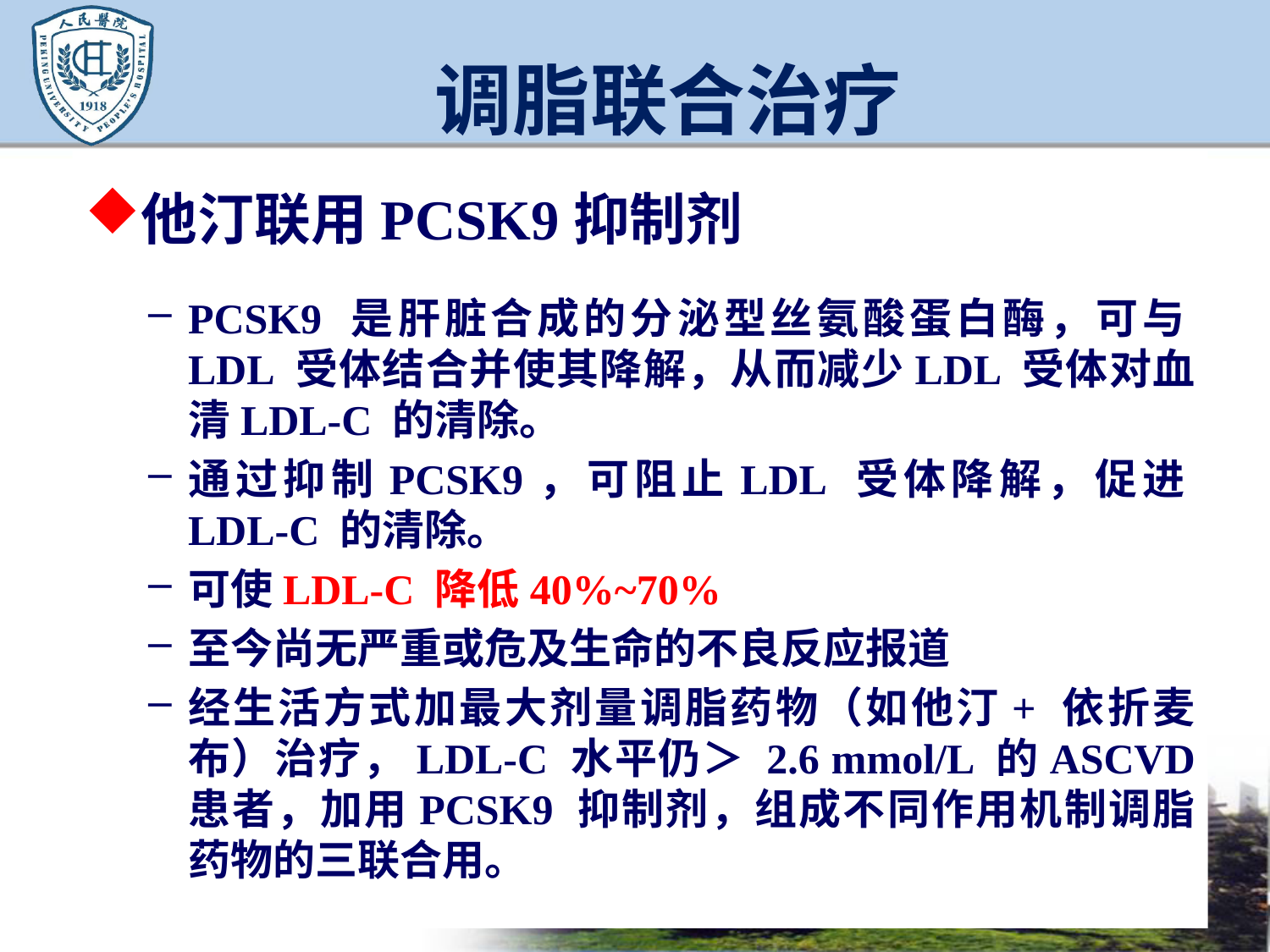

# 调脂联合治疗
他汀联用PCSK9抑制剂
PCSK9 是肝脏合成的分泌型丝氨酸蛋白酶，可与LDL 受体结合并使其降解，从而减少LDL 受体对血清LDL-C 的清除。
通过抑制PCSK9，可阻止LDL 受体降解，促进LDL-C 的清除。
可使LDL-C 降低40%~70%
至今尚无严重或危及生命的不良反应报道
经生活方式加最大剂量调脂药物（如他汀+ 依折麦布）治疗，LDL-C 水平仍＞ 2.6 mmol/L 的ASCVD 患者，加用PCSK9 抑制剂，组成不同作用机制调脂药物的三联合用。